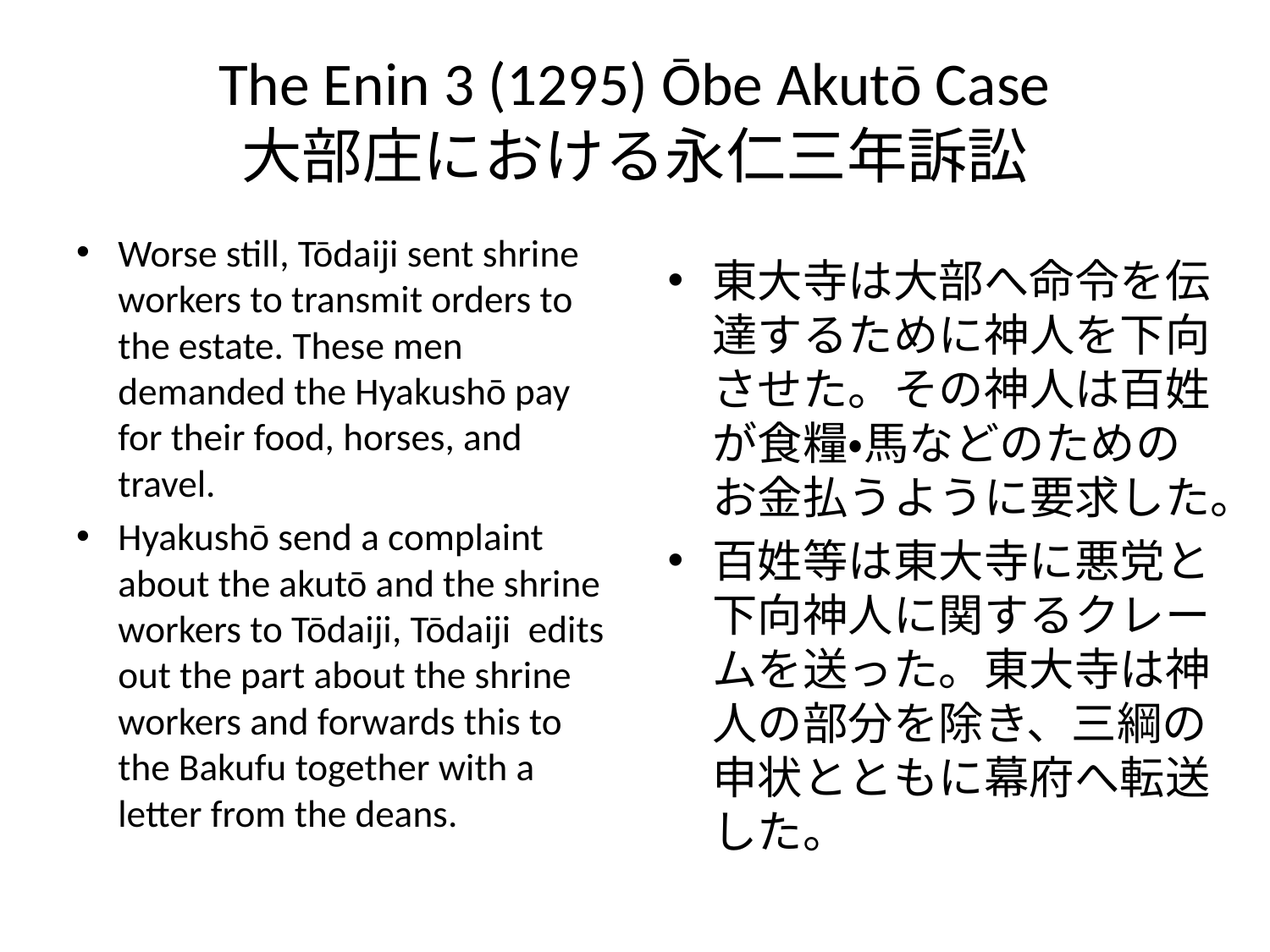

# The Enin 3 (1295) Ōbe Akutō Case 大部庄における永仁三年訴訟
Worse still, Tōdaiji sent shrine workers to transmit orders to the estate. These men demanded the Hyakushō pay for their food, horses, and travel.
Hyakushō send a complaint about the akutō and the shrine workers to Tōdaiji, Tōdaiji  edits out the part about the shrine workers and forwards this to the Bakufu together with a letter from the deans.
東大寺は大部へ命令を伝達するために神人を下向させた。その神人は百姓が食糧・馬などのためのお金払うように要求した。
百姓等は東大寺に悪党と下向神人に関するクレームを送った。東大寺は神人の部分を除き、三綱の申状とともに幕府へ転送した。